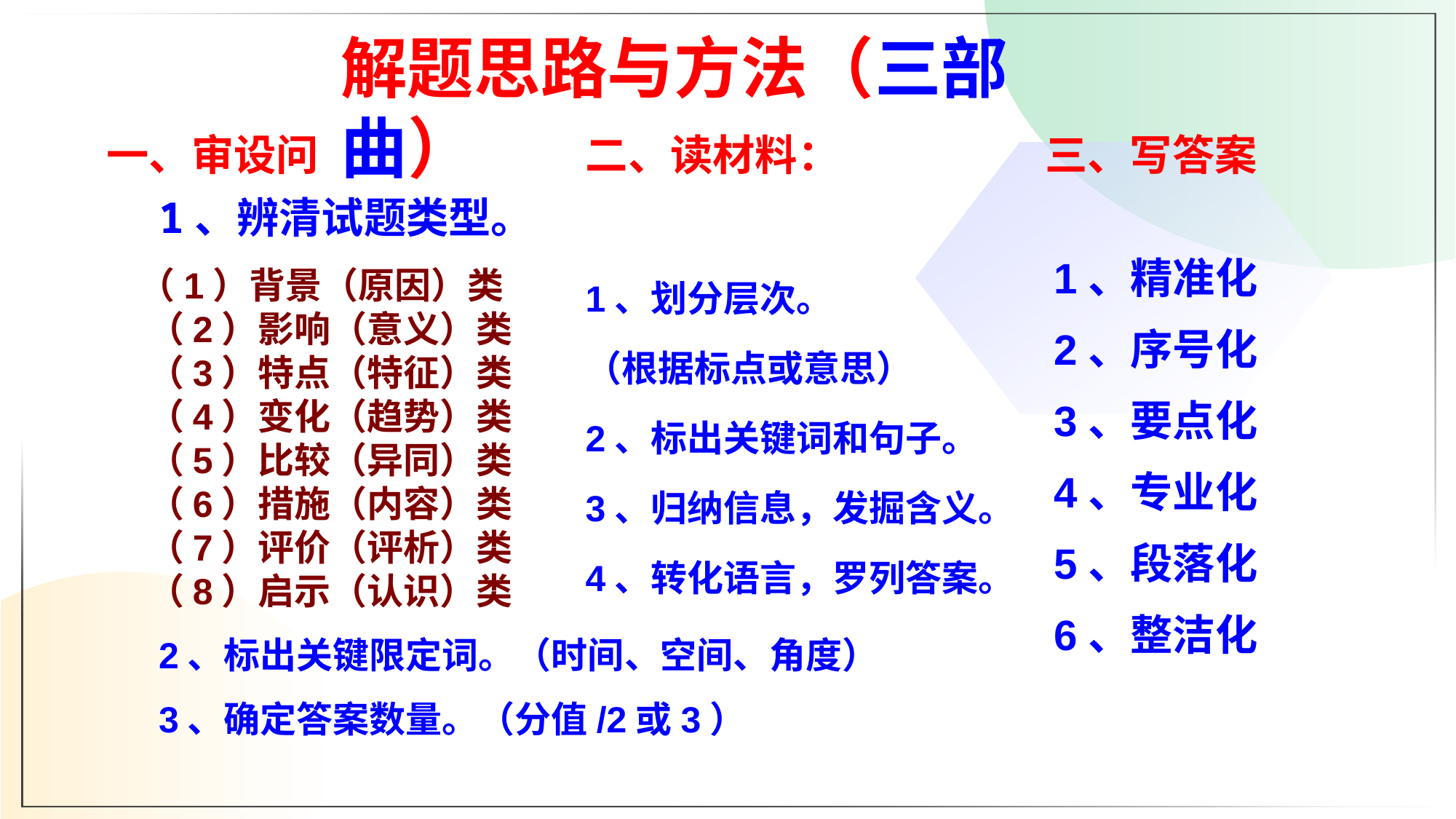

解题思路与方法（三部曲）
一、审设问
二、读材料：
三、写答案
1、辨清试题类型。
1、精准化
2、序号化
3、要点化
4、专业化
5、段落化
6、整洁化
1、划分层次。
（根据标点或意思）
2、标出关键词和句子。
3、归纳信息，发掘含义。
4、转化语言，罗列答案。

（1）背景（原因）类
 （2）影响（意义）类
 （3）特点（特征）类
 （4）变化（趋势）类
 （5）比较（异同）类
 （6）措施（内容）类
 （7）评价（评析）类
 （8）启示（认识）类
2、标出关键限定词。（时间、空间、角度）
3、确定答案数量。（分值/2或3）